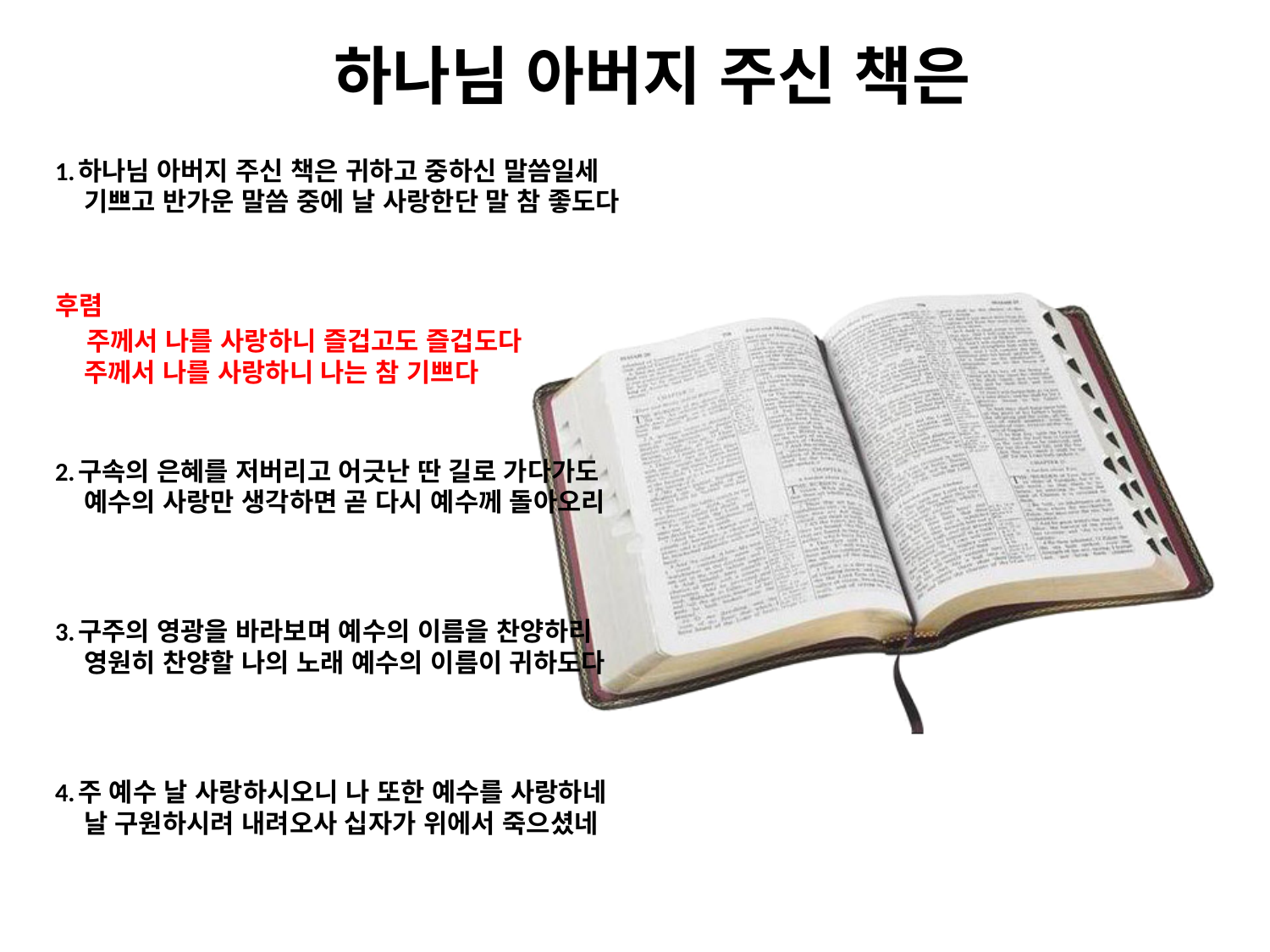

# 하나님 아버지 주신 책은
1.하나님 아버지 주신 책은 귀하고 중하신 말씀일세
    기쁘고 반가운 말씀 중에 날 사랑한단 말 참 좋도다

후렴
    주께서 나를 사랑하니 즐겁고도 즐겁도다
    주께서 나를 사랑하니 나는 참 기쁘다
2.구속의 은혜를 저버리고 어긋난 딴 길로 가다가도
    예수의 사랑만 생각하면 곧 다시 예수께 돌아오리
3.구주의 영광을 바라보며 예수의 이름을 찬양하리
    영원히 찬양할 나의 노래 예수의 이름이 귀하도다
4.주 예수 날 사랑하시오니 나 또한 예수를 사랑하네
    날 구원하시려 내려오사 십자가 위에서 죽으셨네